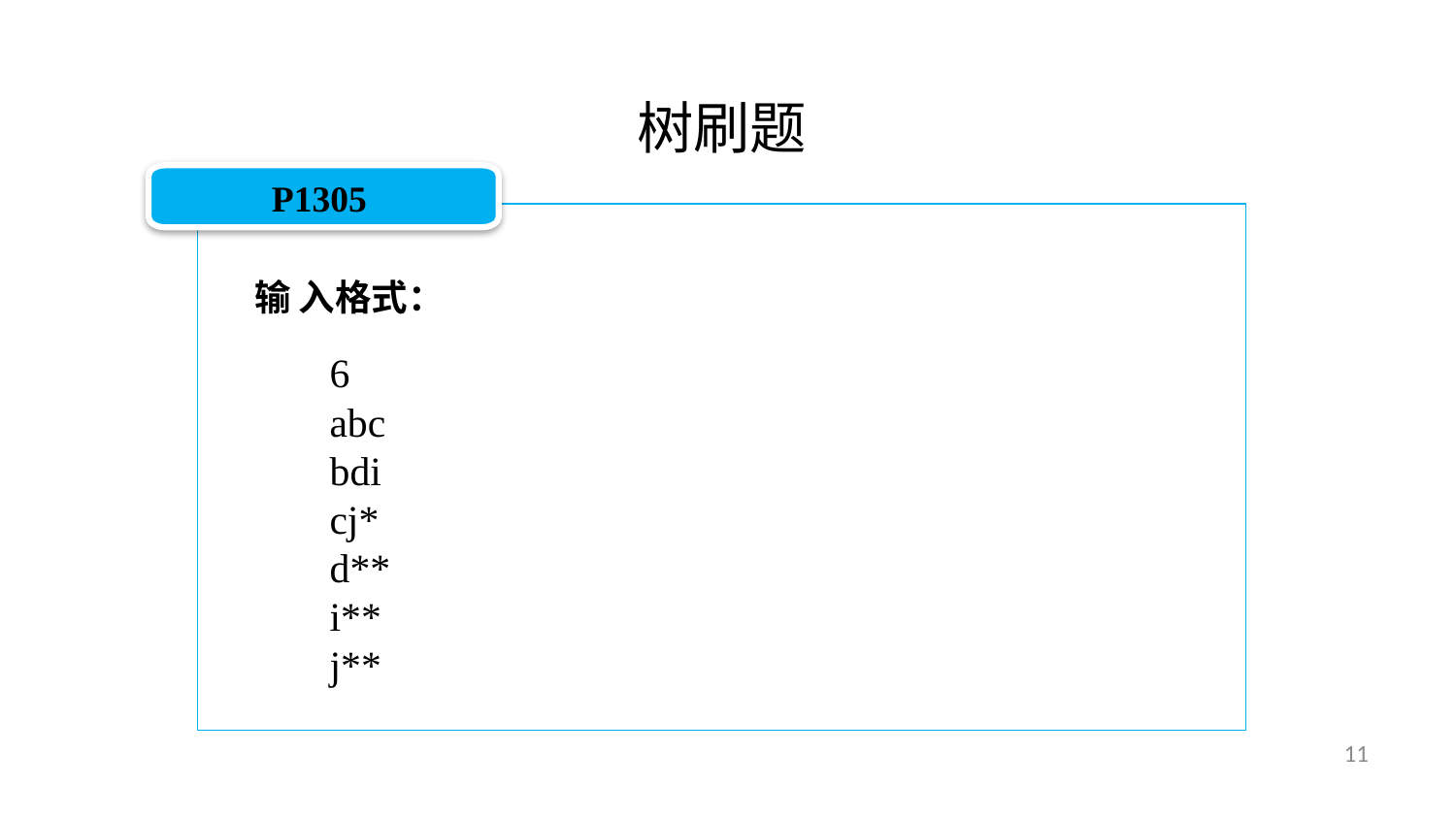

树刷题

P1305
输 入格式：

6
abc
bdi
cj*
d**
i**
j**
11